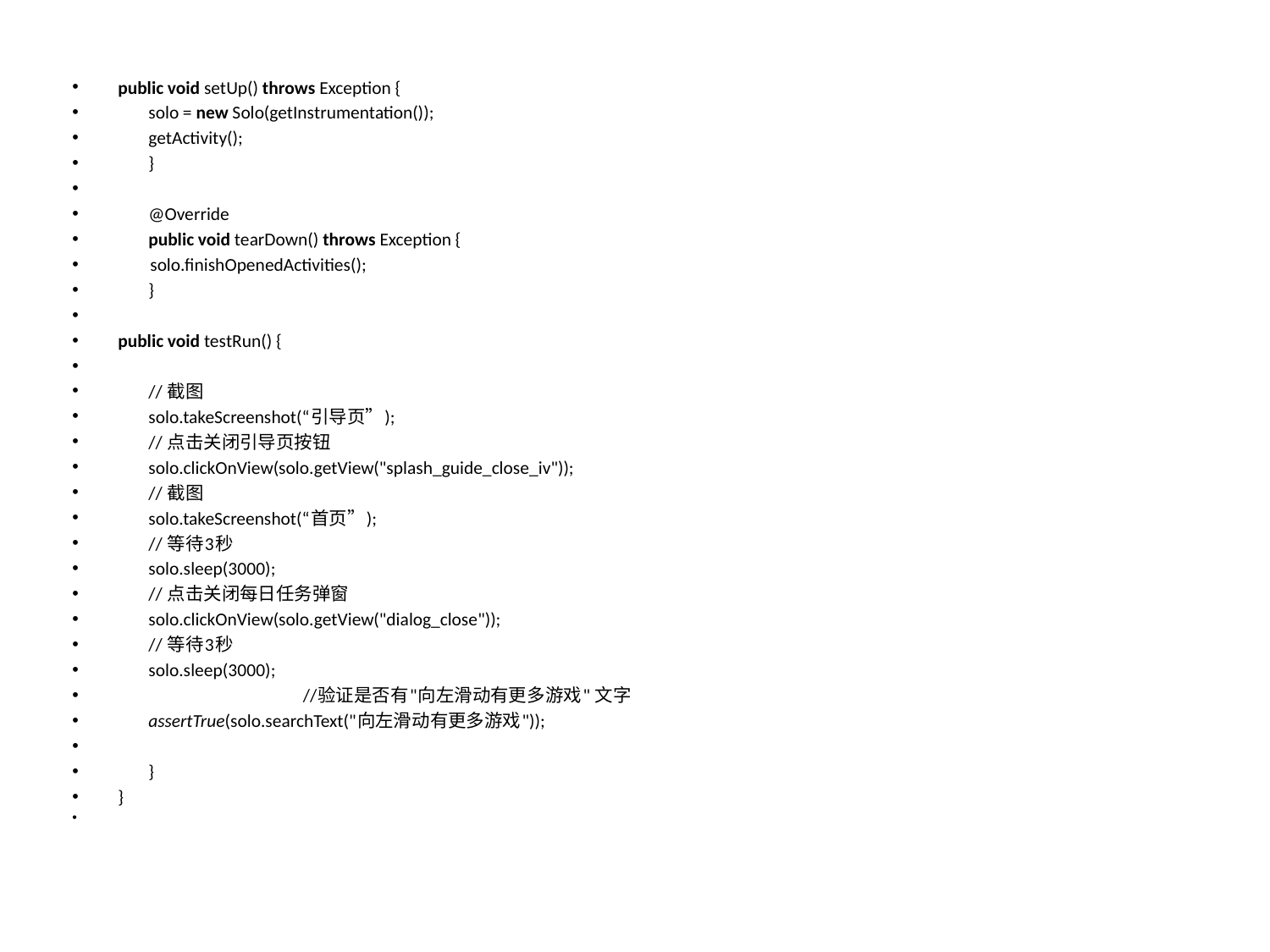

public void setUp() throws Exception {
		solo = new Solo(getInstrumentation());
		getActivity();
  	}

   	@Override
   	public void tearDown() throws Exception {
        solo.finishOpenedActivities();
  	}

public void testRun() {

		// 截图
		solo.takeScreenshot(“引导页”);
		// 点击关闭引导页按钮
		solo.clickOnView(solo.getView("splash_guide_close_iv"));
		// 截图
		solo.takeScreenshot(“首页”);
		// 等待3秒
		solo.sleep(3000);
		// 点击关闭每日任务弹窗
		solo.clickOnView(solo.getView("dialog_close"));
		// 等待3秒
		solo.sleep(3000);
                                              //验证是否有"向左滑动有更多游戏" 文字
		assertTrue(solo.searchText("向左滑动有更多游戏"));

	}
}